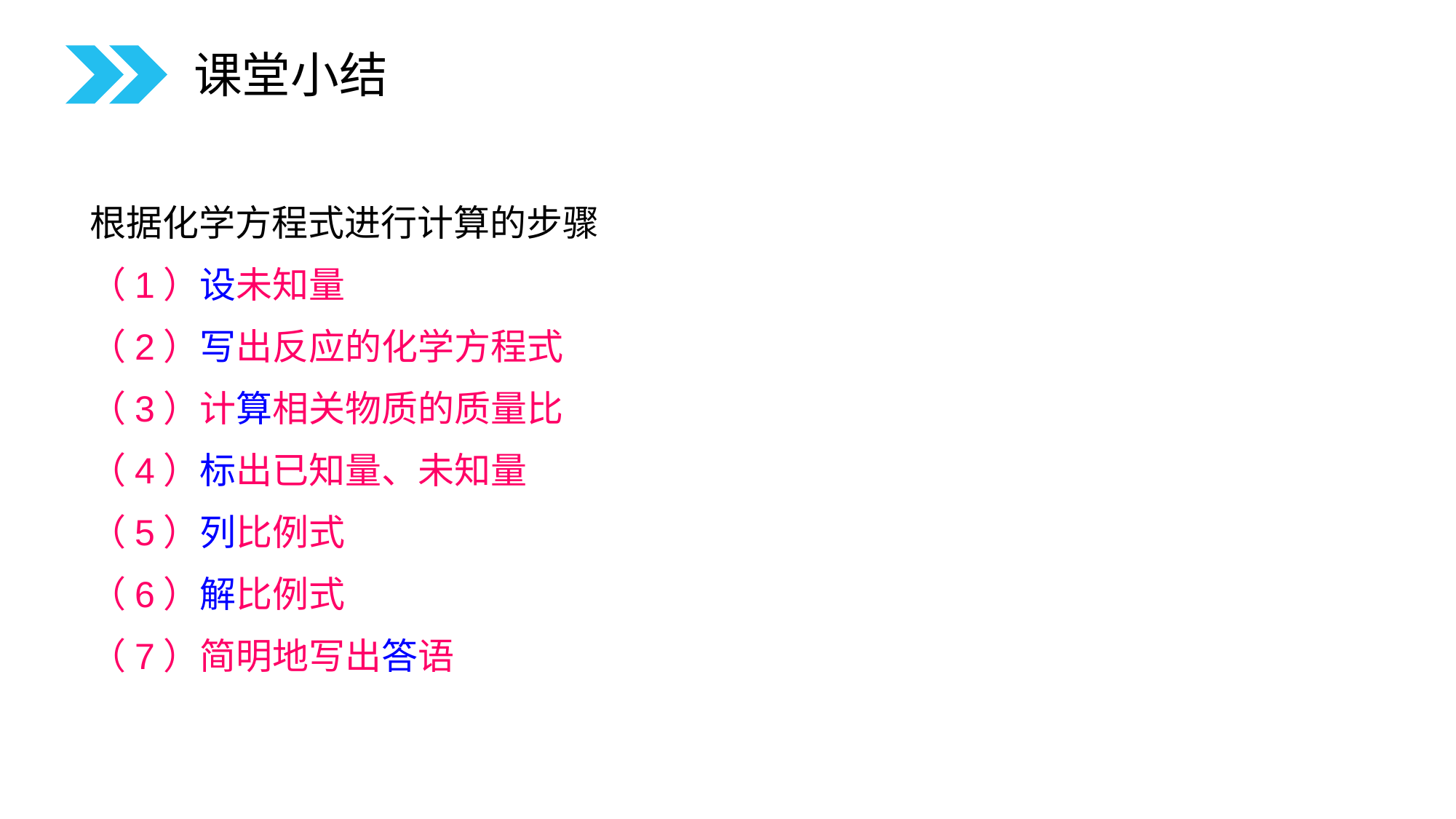

课堂小结
根据化学方程式进行计算的步骤
（1）设未知量
（2）写出反应的化学方程式
（3）计算相关物质的质量比
（4）标出已知量、未知量
（5）列比例式
（6）解比例式
（7）简明地写出答语